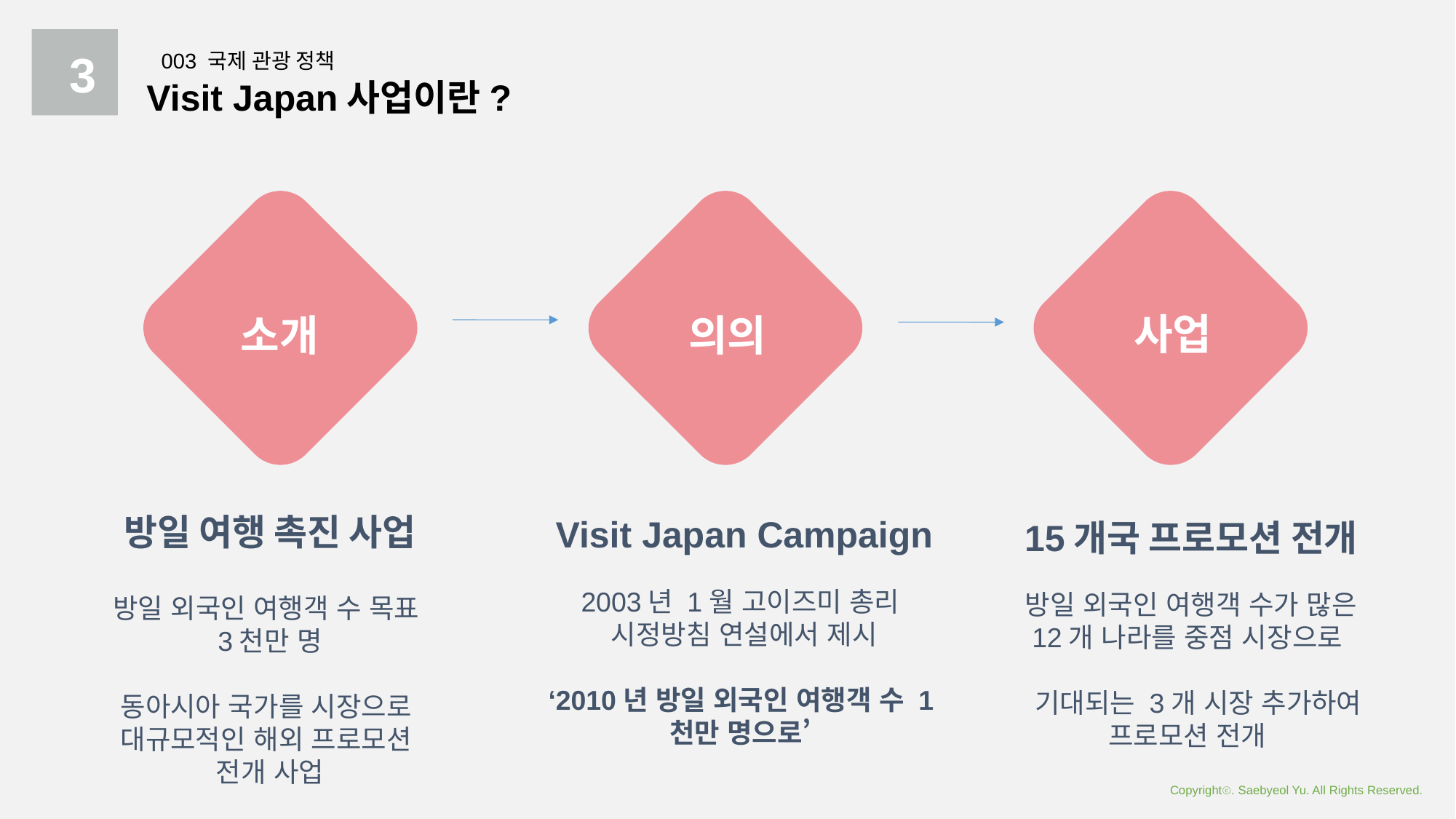

3
003 국제 관광 정책
Visit Japan사업이란?

사업
소개
의의
방일 여행 촉진 사업

방일 외국인 여행객 수 목표
3천만 명

동아시아 국가를 시장으로
대규모적인 해외 프로모션
전개 사업
Visit Japan Campaign

2003년 1월 고이즈미 총리
시정방침 연설에서 제시

‘2010년 방일 외국인 여행객 수 1천만 명으로’
15개국 프로모션 전개

방일 외국인 여행객 수가 많은 12개 나라를 중점 시장으로

 기대되는 3개 시장 추가하여
프로모션 전개